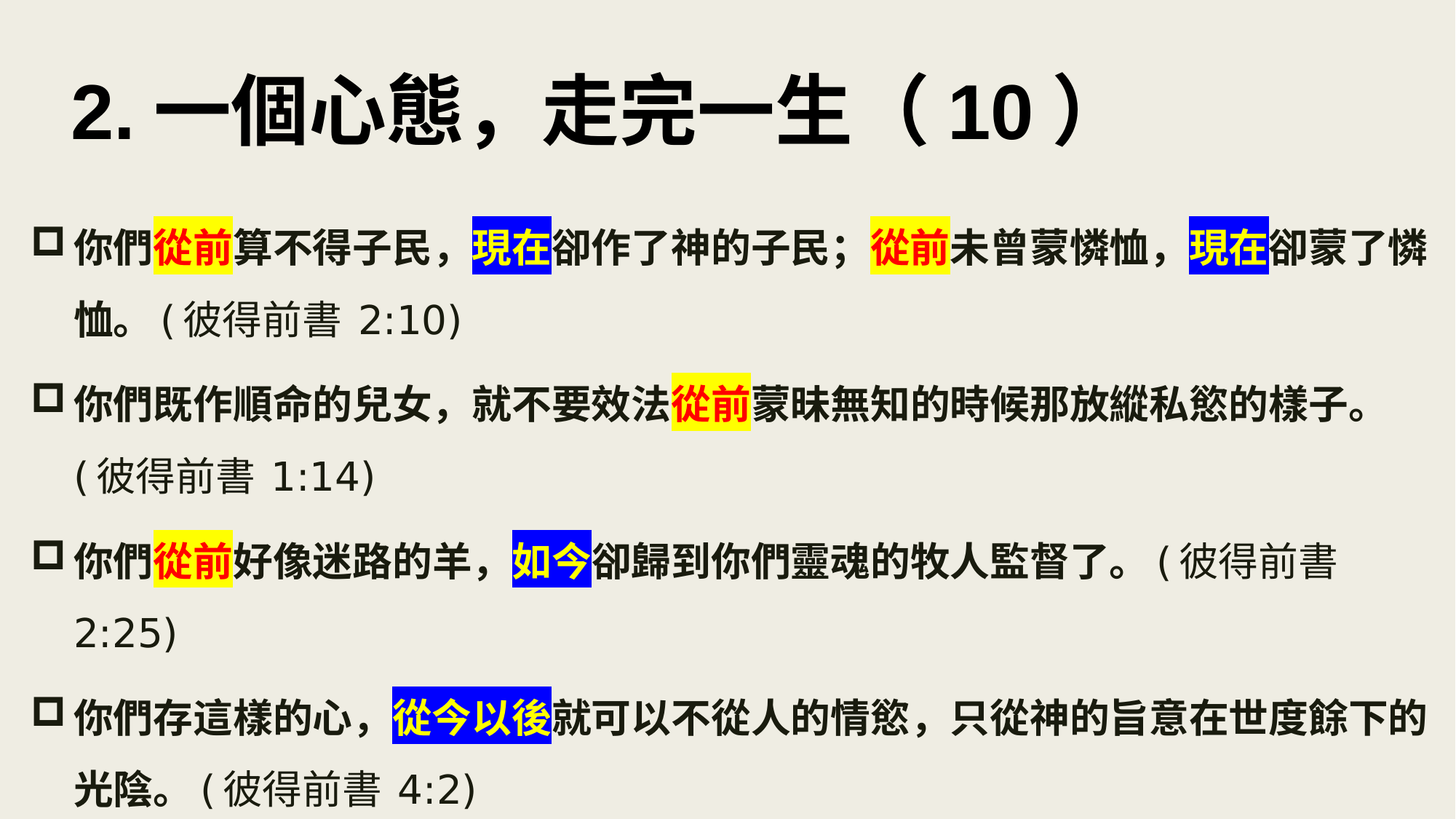

# 2.一個心態，走完一生（10）
你們從前算不得子民，現在卻作了神的子民；從前未曾蒙憐恤，現在卻蒙了憐恤。(彼得前書 2:10)
你們既作順命的兒女，就不要效法從前蒙昧無知的時候那放縱私慾的樣子。(彼得前書 1:14)
你們從前好像迷路的羊，如今卻歸到你們靈魂的牧人監督了。(彼得前書 2:25)
你們存這樣的心，從今以後就可以不從人的情慾，只從神的旨意在世度餘下的光陰。(彼得前書 4:2)